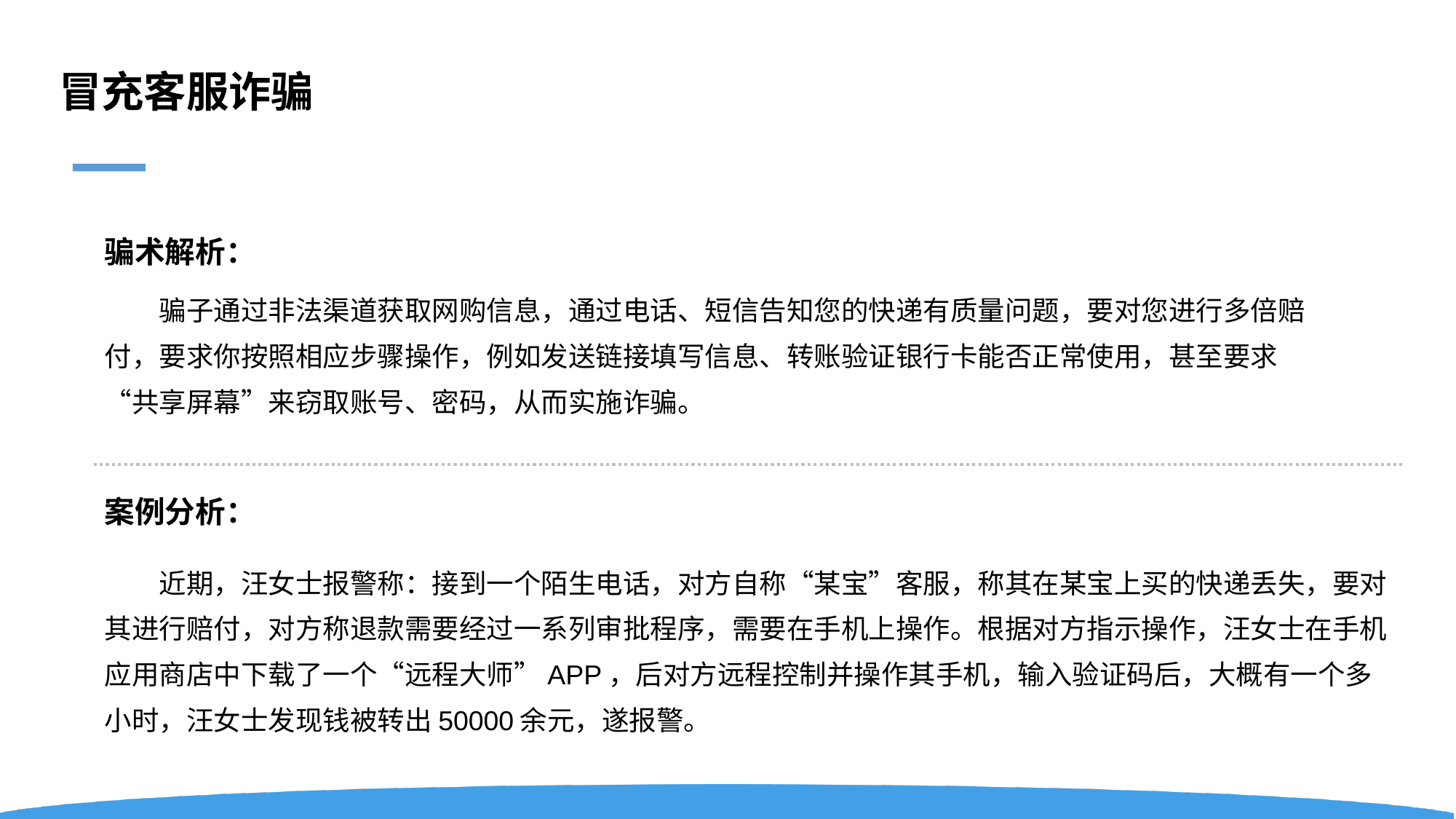

# 冒充客服诈骗

骗术解析：
骗子通过非法渠道获取网购信息，通过电话、短信告知您的快递有质量问题，要对您进行多倍赔付，要求你按照相应步骤操作，例如发送链接填写信息、转账验证银行卡能否正常使用，甚至要求“共享屏幕”来窃取账号、密码，从而实施诈骗。
案例分析：
近期，汪女士报警称：接到一个陌生电话，对方自称“某宝”客服，称其在某宝上买的快递丢失，要对其进行赔付，对方称退款需要经过一系列审批程序，需要在手机上操作。根据对方指示操作，汪女士在手机应用商店中下载了一个“远程大师”APP，后对方远程控制并操作其手机，输入验证码后，大概有一个多小时，汪女士发现钱被转出50000余元，遂报警。